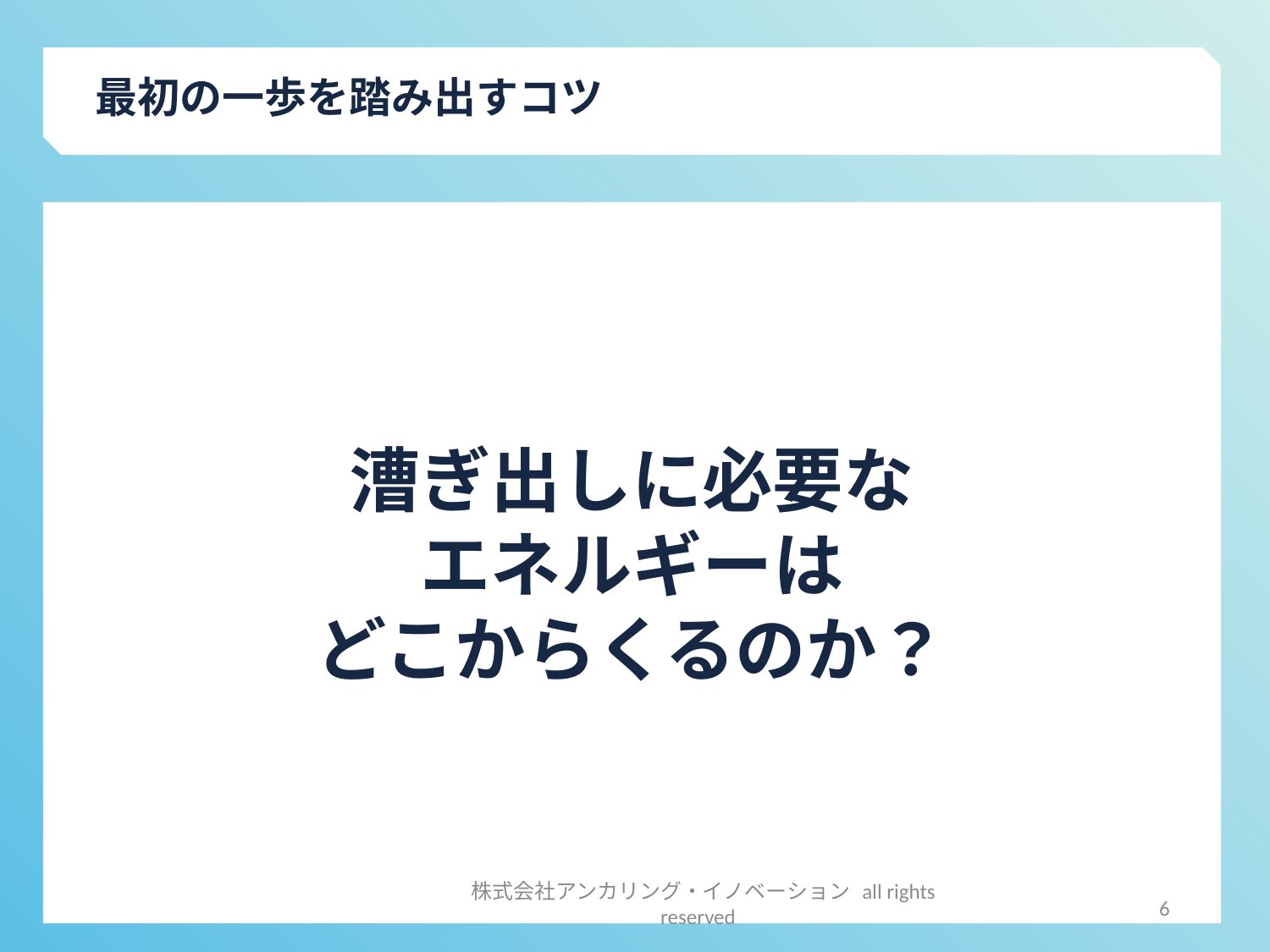

最初の一歩を踏み出すコツ
漕ぎ出しに必要な
エネルギーは
どこからくるのか？
6
株式会社アンカリング・イノベーション all rights reserved